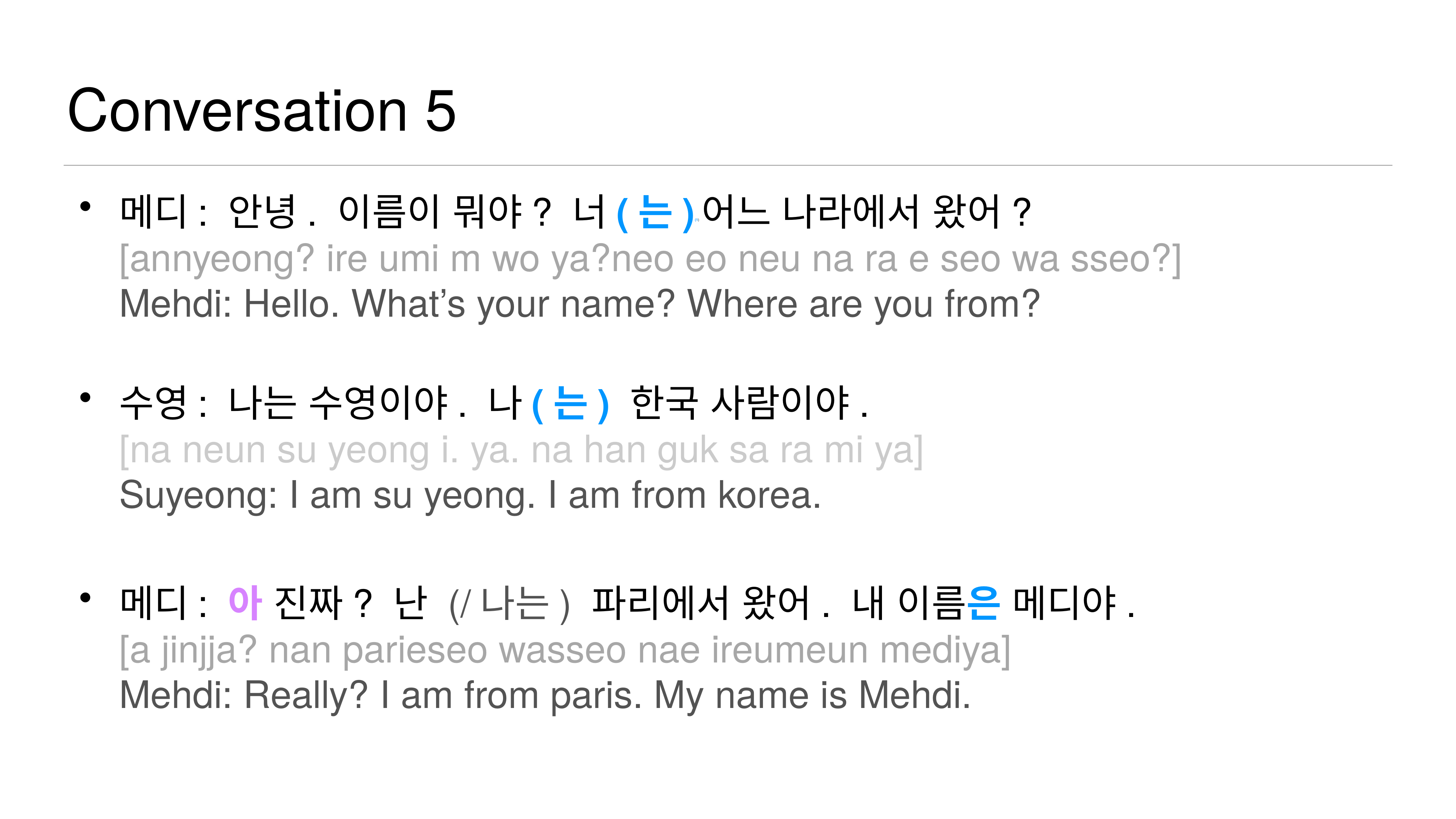

# Conversation 5
메디: 안녕. 이름이 뭐야? 너(는)(1) 어느 나라에서 왔어?
[annyeong? ire umi m wo ya?neo eo neu na ra e seo wa sseo?]
Mehdi: Hello. What’s your name? Where are you from?
수영: 나는 수영이야. 나(는) 한국 사람이야.
[na neun su yeong i. ya. na han guk sa ra mi ya]
Suyeong: I am su yeong. I am from korea.

메디: 아 진짜? 난 (/나는) 파리에서 왔어. 내 이름은 메디야.
[a jinjja? nan parieseo wasseo nae ireumeun mediya]
Mehdi: Really? I am from paris. My name is Mehdi.